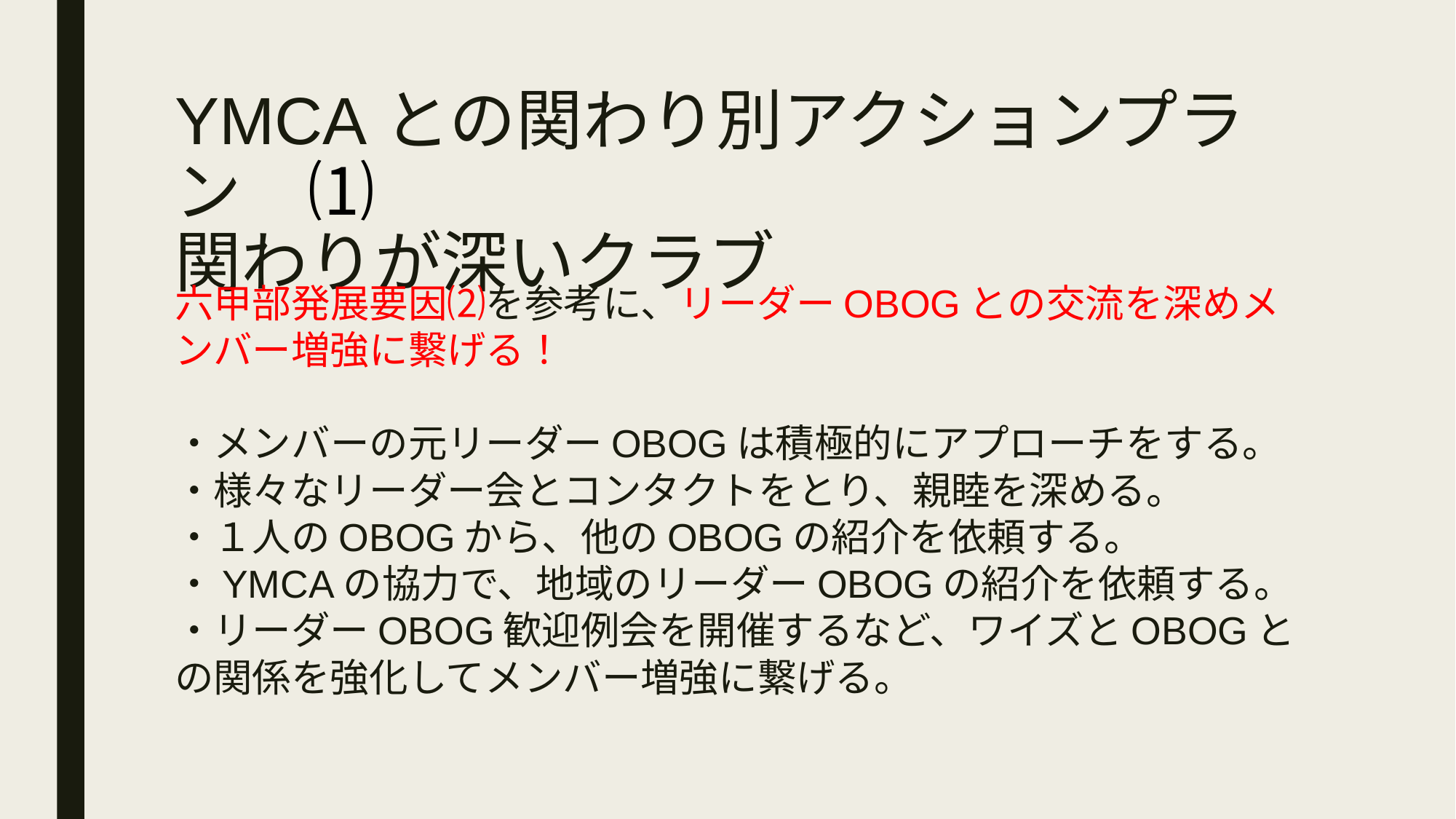

# YMCAとの関わり別アクションプラン　⑴ 関わりが深いクラブ
六甲部発展要因⑵を参考に、リーダーOBOGとの交流を深めメンバー増強に繋げる！

・メンバーの元リーダーOBOGは積極的にアプローチをする。
・様々なリーダー会とコンタクトをとり、親睦を深める。
・１人のOBOGから、他のOBOGの紹介を依頼する。
・YMCAの協力で、地域のリーダーOBOGの紹介を依頼する。
・リーダーOBOG歓迎例会を開催するなど、ワイズとOBOGとの関係を強化してメンバー増強に繋げる。